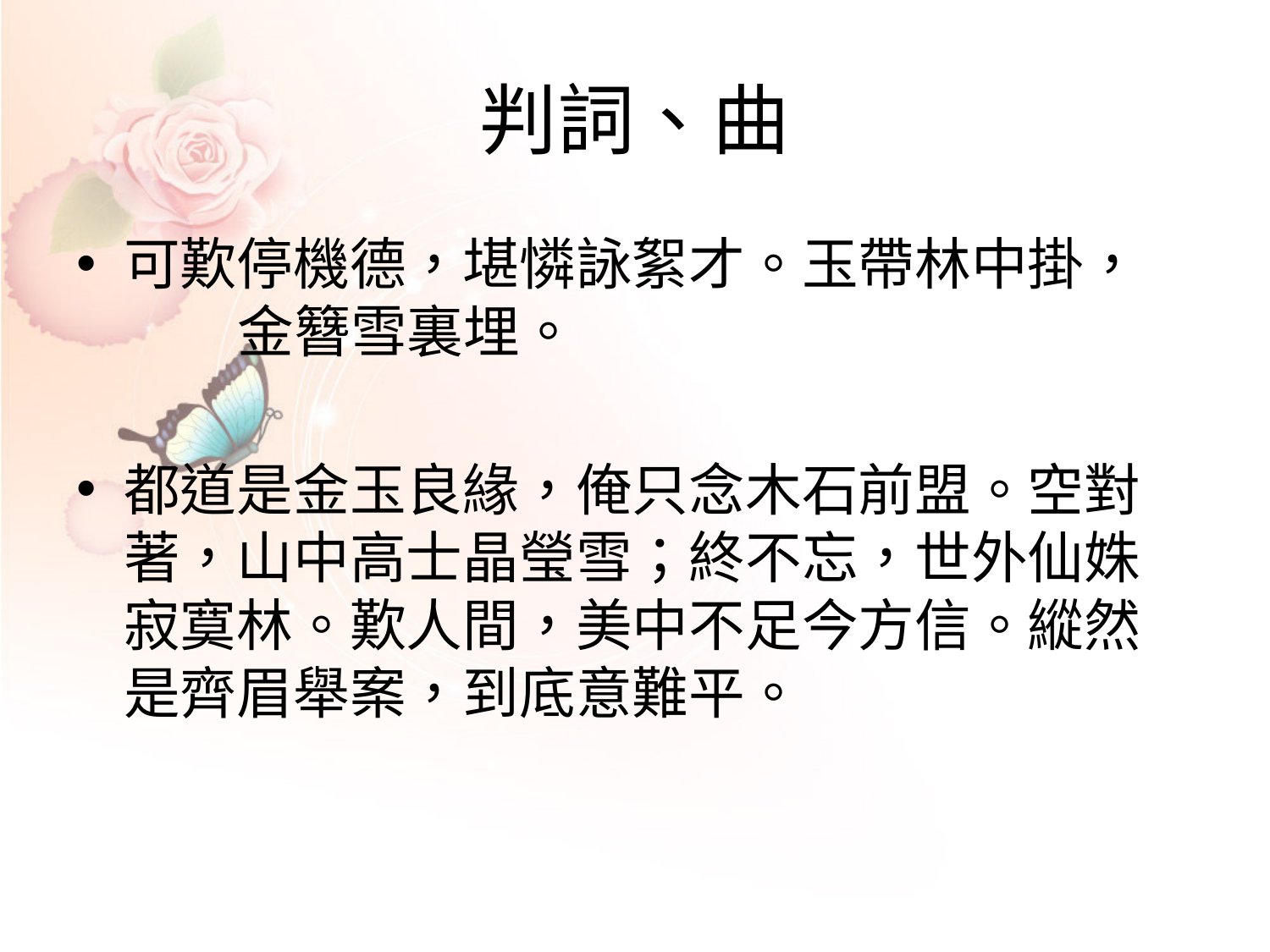

# 判詞、曲
可歎停機德，堪憐詠絮才。玉帶林中掛，              金簪雪裏埋。

都道是金玉良緣，俺只念木石前盟。空對著，山中高士晶瑩雪；終不忘，世外仙姝寂寞林。歎人間，美中不足今方信。縱然是齊眉舉案，到底意難平。